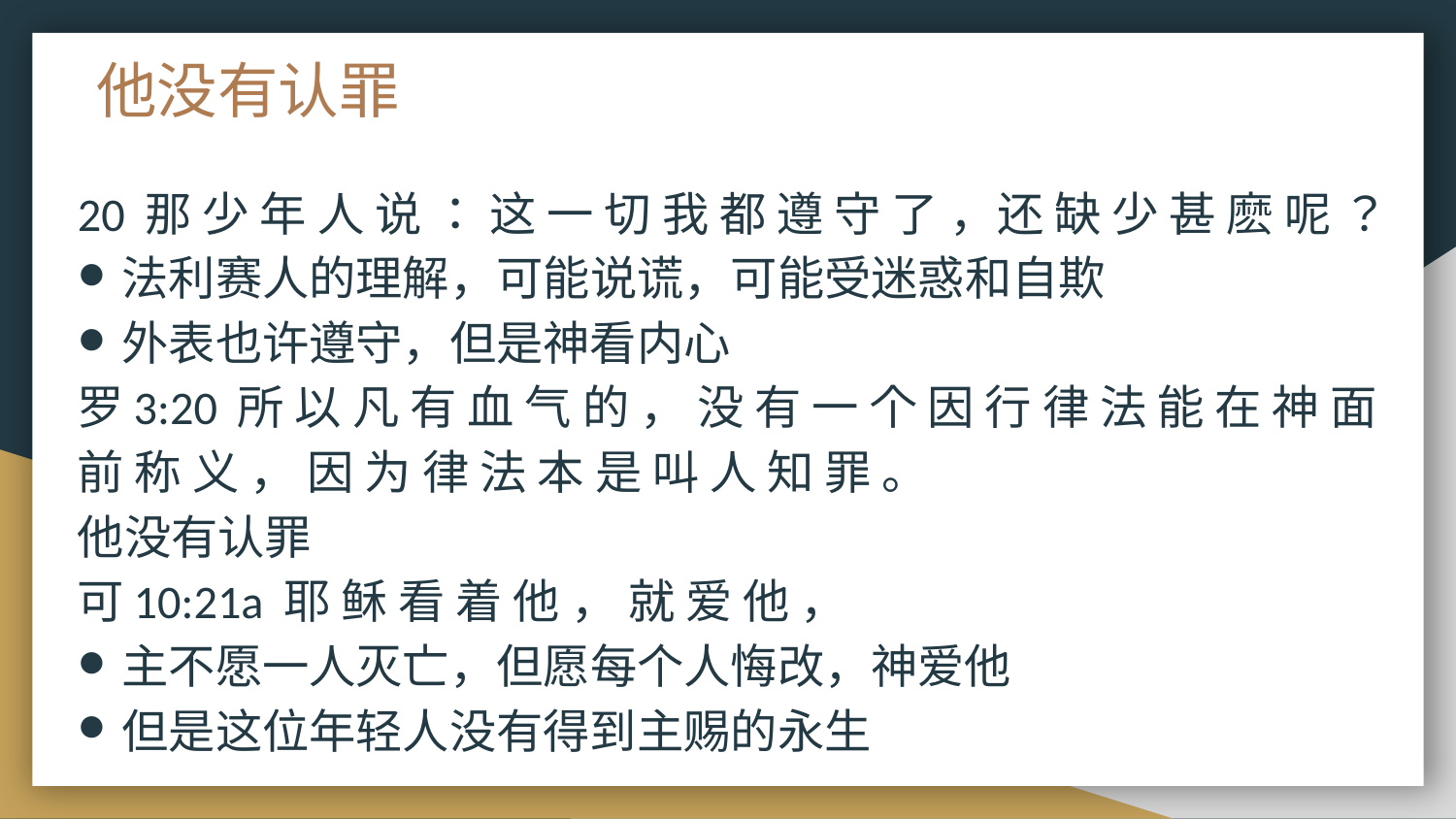

# 他没有认罪
20 那 少 年 人 说 ： 这 一 切 我 都 遵 守 了 ，还 缺 少 甚 麽 呢 ？
法利赛人的理解，可能说谎，可能受迷惑和自欺
外表也许遵守，但是神看内心
罗3:20 所 以 凡 有 血 气 的 ， 没 有 一 个 因 行 律 法 能 在 神 面 前 称 义 ， 因 为 律 法 本 是 叫 人 知 罪 。
他没有认罪
可10:21a 耶 稣 看 着 他 ， 就 爱 他 ，
主不愿一人灭亡，但愿每个人悔改，神爱他
但是这位年轻人没有得到主赐的永生